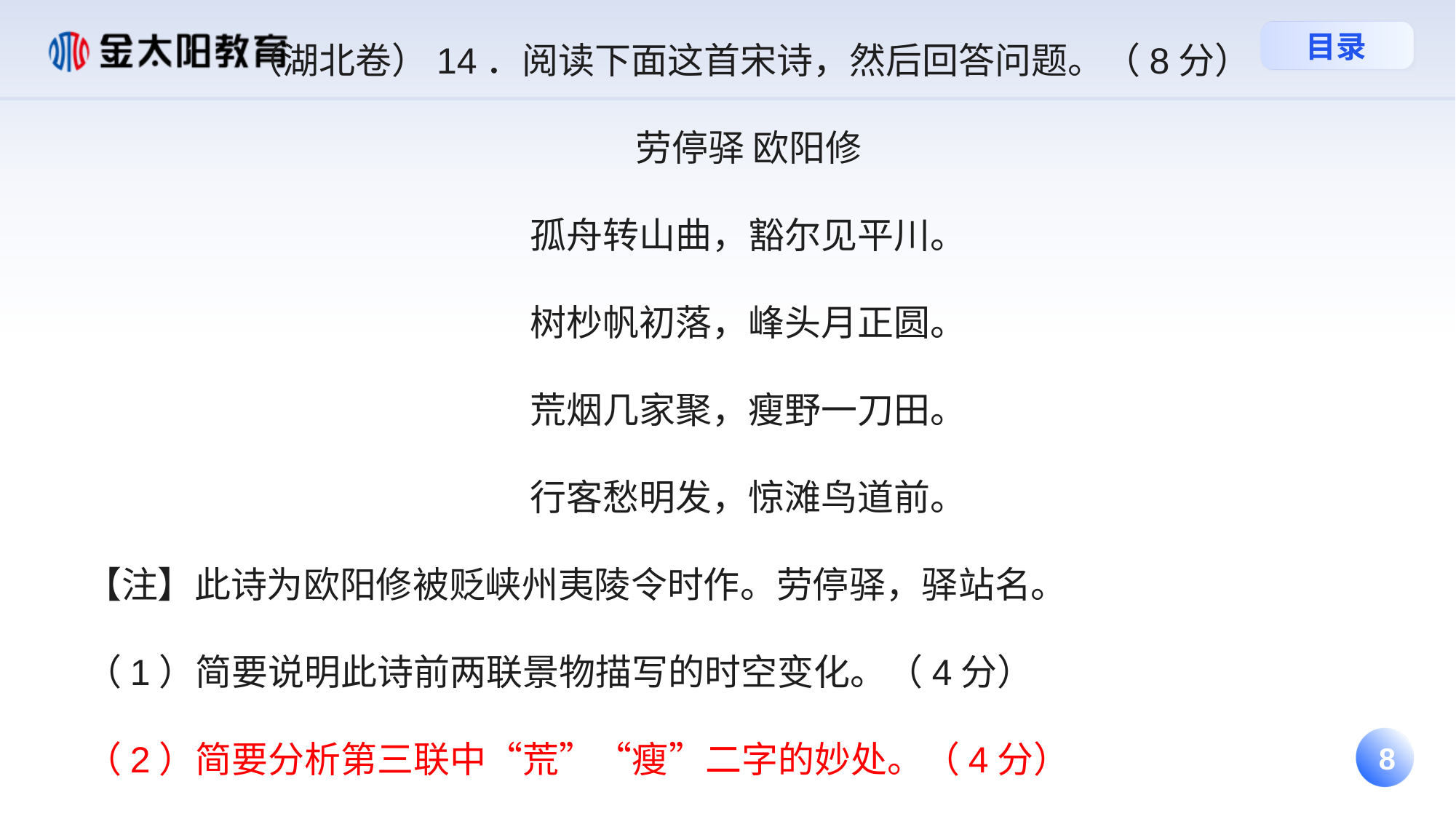

（湖北卷）14．阅读下面这首宋诗，然后回答问题。（8分）
劳停驿 欧阳修
孤舟转山曲，豁尔见平川。
树杪帆初落，峰头月正圆。
荒烟几家聚，瘦野一刀田。
行客愁明发，惊滩鸟道前。
【注】此诗为欧阳修被贬峡州夷陵令时作。劳停驿，驿站名。
（1）简要说明此诗前两联景物描写的时空变化。（4分）
（2）简要分析第三联中“荒”“瘦”二字的妙处。（4分）